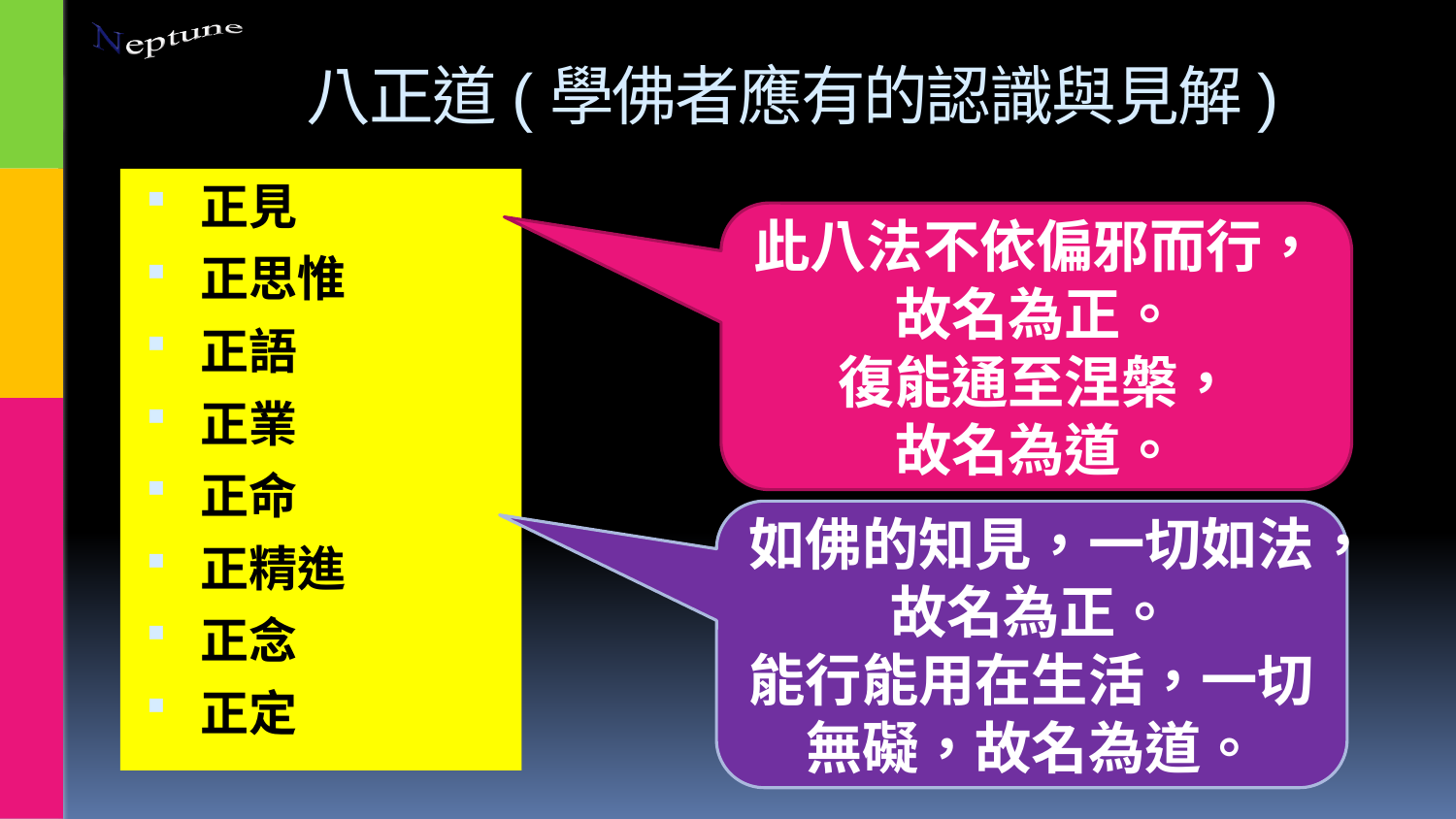

# 八正道(學佛者應有的認識與見解)
正見
正思惟
正語
正業
正命
正精進
正念
正定
此八法不依偏邪而行，故名為正。
復能通至涅槃，
故名為道。
如佛的知見，一切如法，故名為正。
能行能用在生活，一切無礙，故名為道。